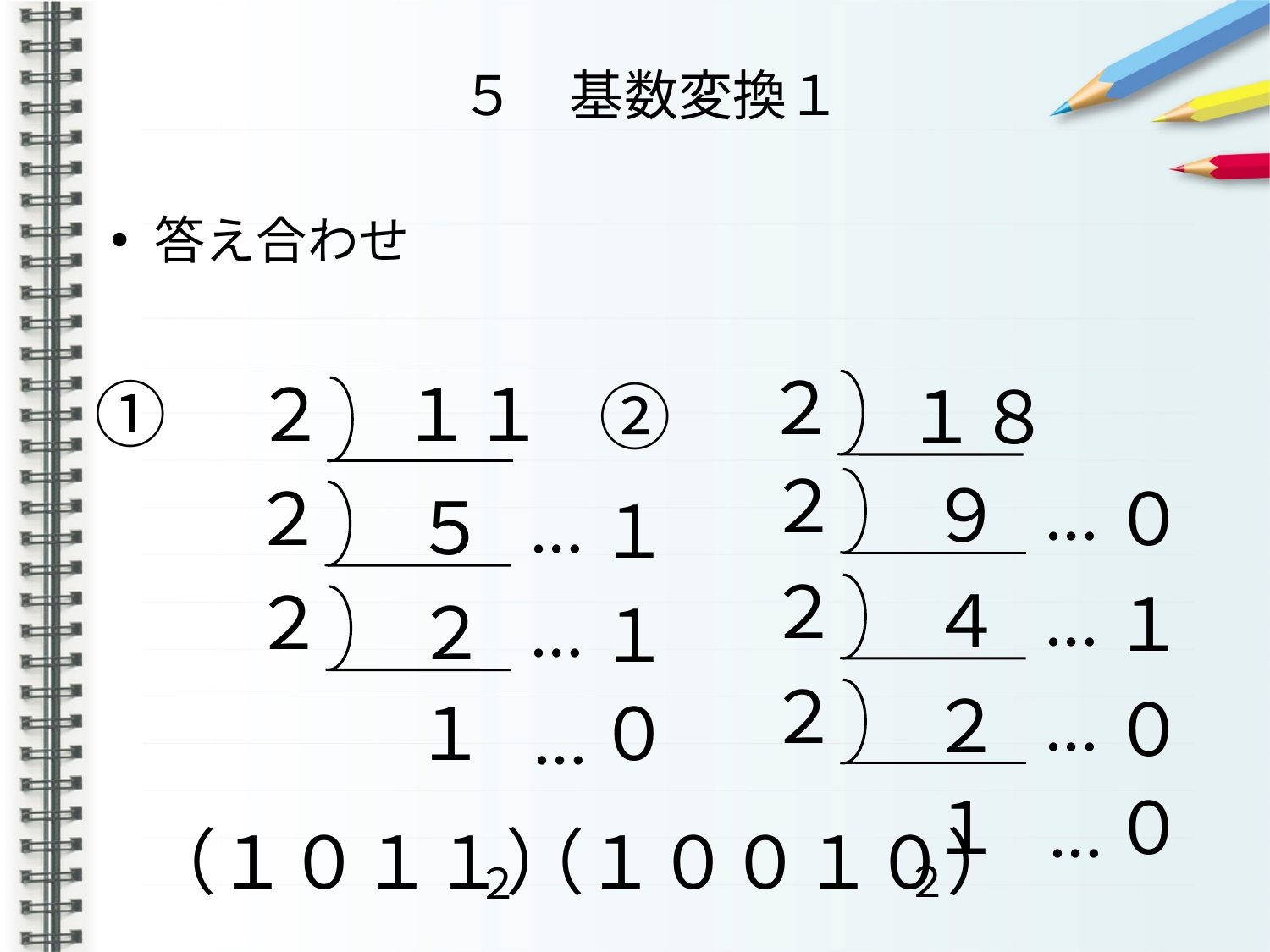

# ５　基数変換１
答え合わせ
２
①　　　１１
２
②　　　１８

２
…
　９
２
０

…
　５
１

２
…
　４
２
１

…
　２
１

２
…
　２
０

０
　１
…
０
　１
…
（１０１１）
（１００１０）
２
２